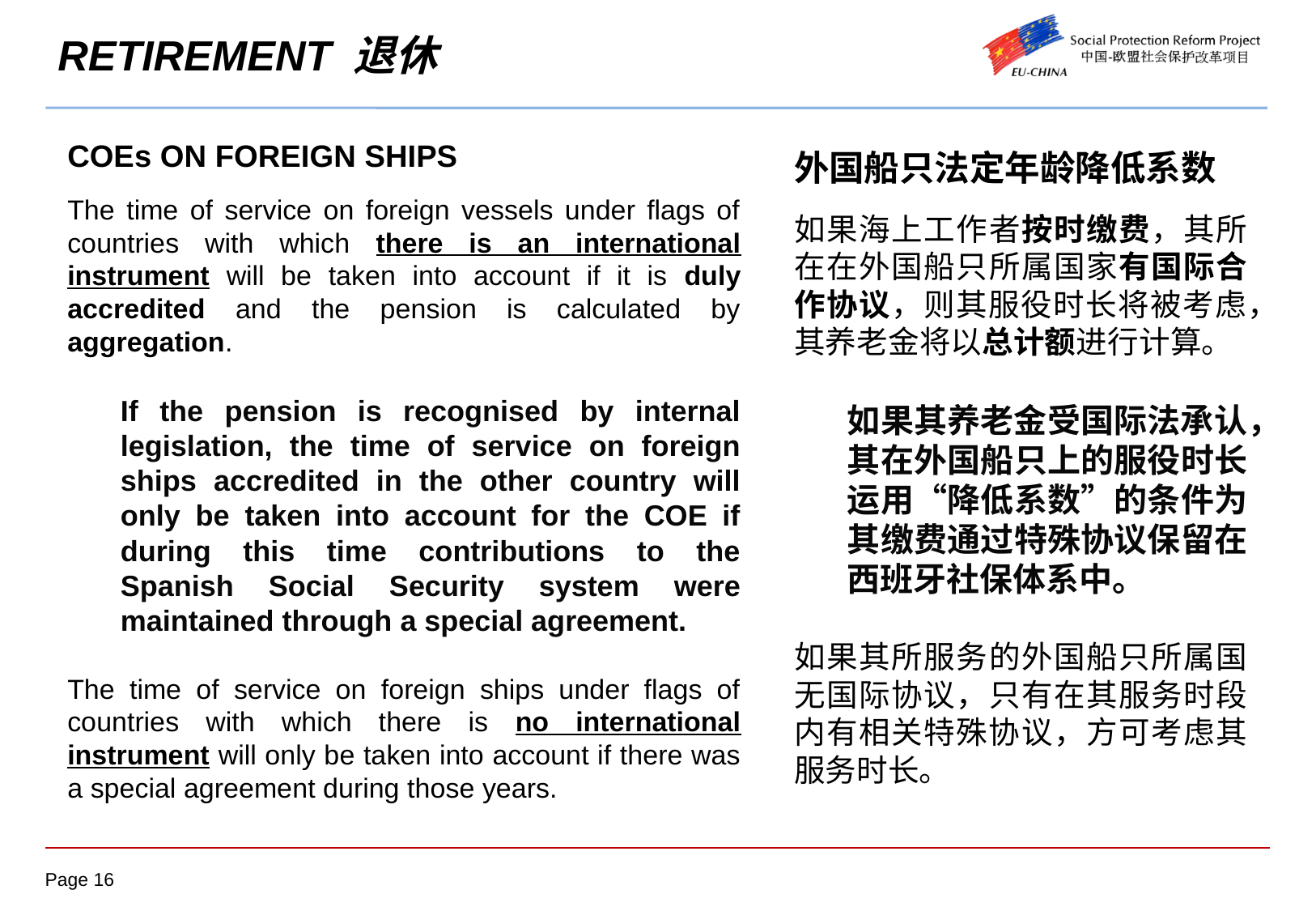

# RETIREMENT 退休
COEs ON FOREIGN SHIPS

The time of service on foreign vessels under flags of countries with which there is an international instrument will be taken into account if it is duly accredited and the pension is calculated by aggregation.

If the pension is recognised by internal legislation, the time of service on foreign ships accredited in the other country will only be taken into account for the COE if during this time contributions to the Spanish Social Security system were maintained through a special agreement.

The time of service on foreign ships under flags of countries with which there is no international instrument will only be taken into account if there was a special agreement during those years.

外国船只法定年龄降低系数

如果海上工作者按时缴费，其所在在外国船只所属国家有国际合作协议，则其服役时长将被考虑，其养老金将以总计额进行计算。

如果其养老金受国际法承认，其在外国船只上的服役时长运用“降低系数”的条件为其缴费通过特殊协议保留在西班牙社保体系中。

如果其所服务的外国船只所属国无国际协议，只有在其服务时段内有相关特殊协议，方可考虑其服务时长。